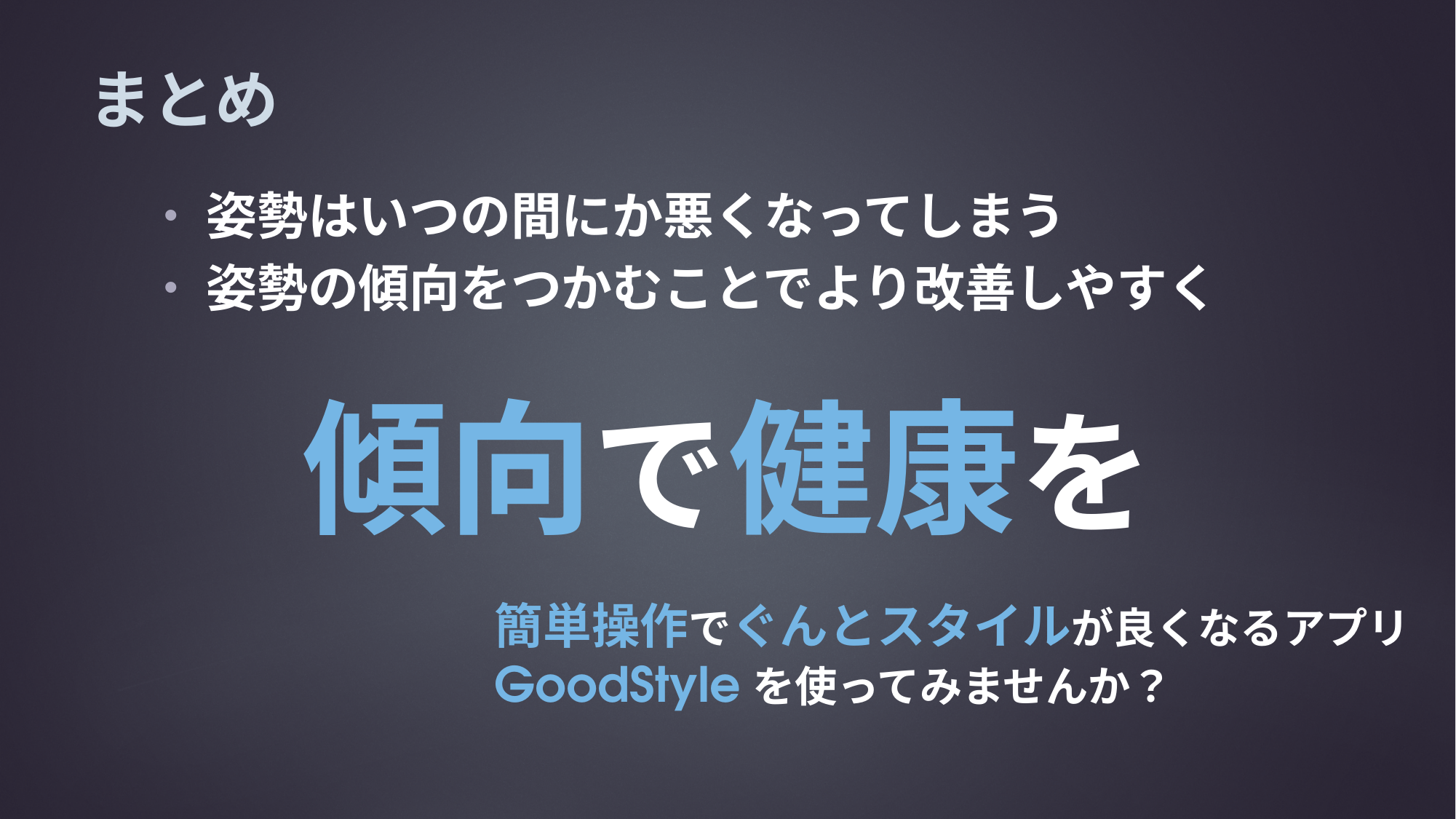

# まとめ
姿勢はいつの間にか悪くなってしまう
姿勢の傾向をつかむことでより改善しやすく

傾向で
健康を
簡単操作でぐんとスタイルが良くなるアプリ
GoodStyleを使ってみませんか？